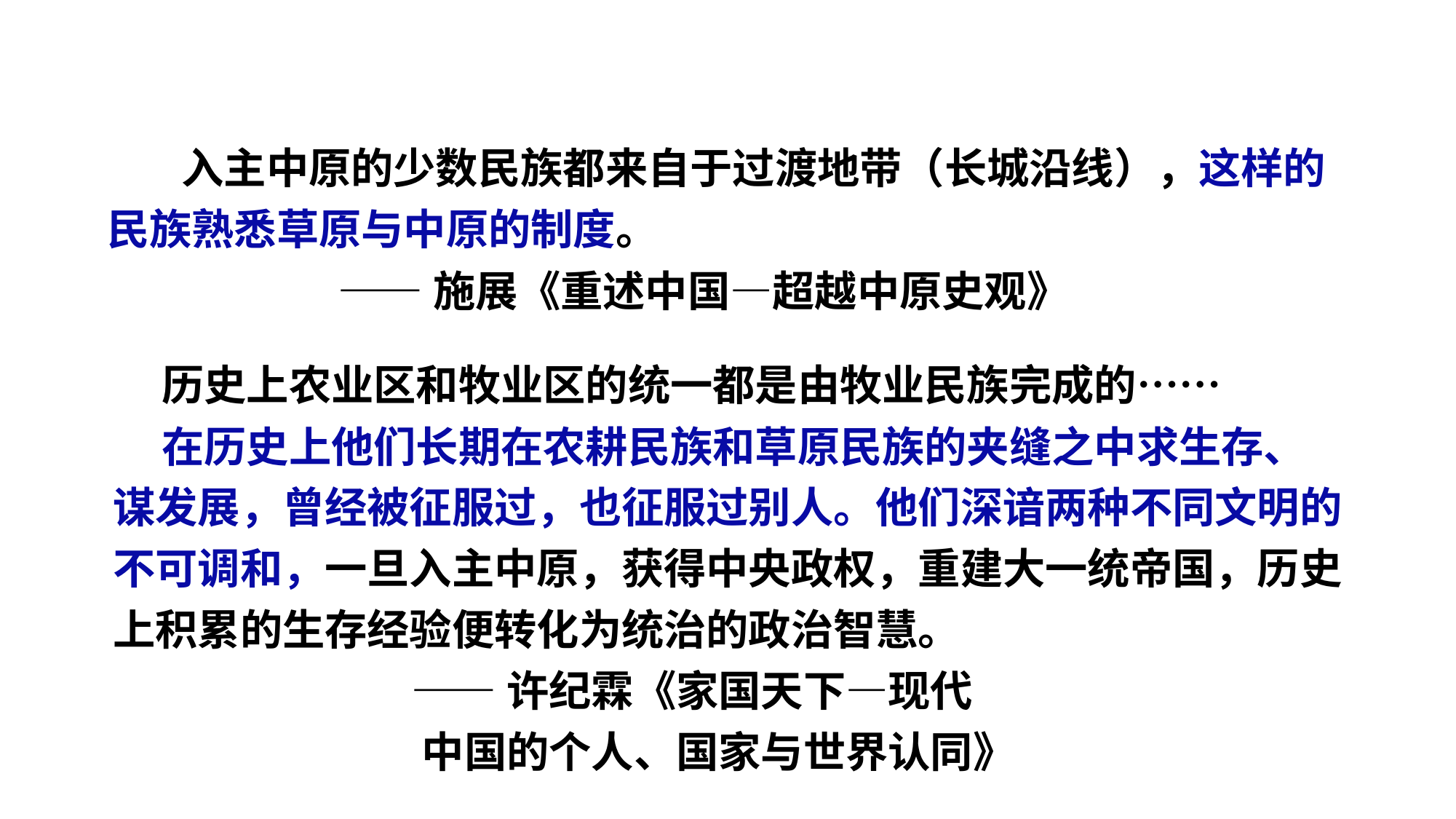

入主中原的少数民族都来自于过渡地带（长城沿线），这样的
民族熟悉草原与中原的制度。
                        ——施展《重述中国—超越中原史观》
    历史上农业区和牧业区的统一都是由牧业民族完成的……
    在历史上他们长期在农耕民族和草原民族的夹缝之中求生存、
谋发展，曾经被征服过，也征服过别人。他们深谙两种不同文明的
不可调和，一旦入主中原，获得中央政权，重建大一统帝国，历史
上积累的生存经验便转化为统治的政治智慧。
                               ——许纪霖《家国天下—现代
                               中国的个人、国家与世界认同》